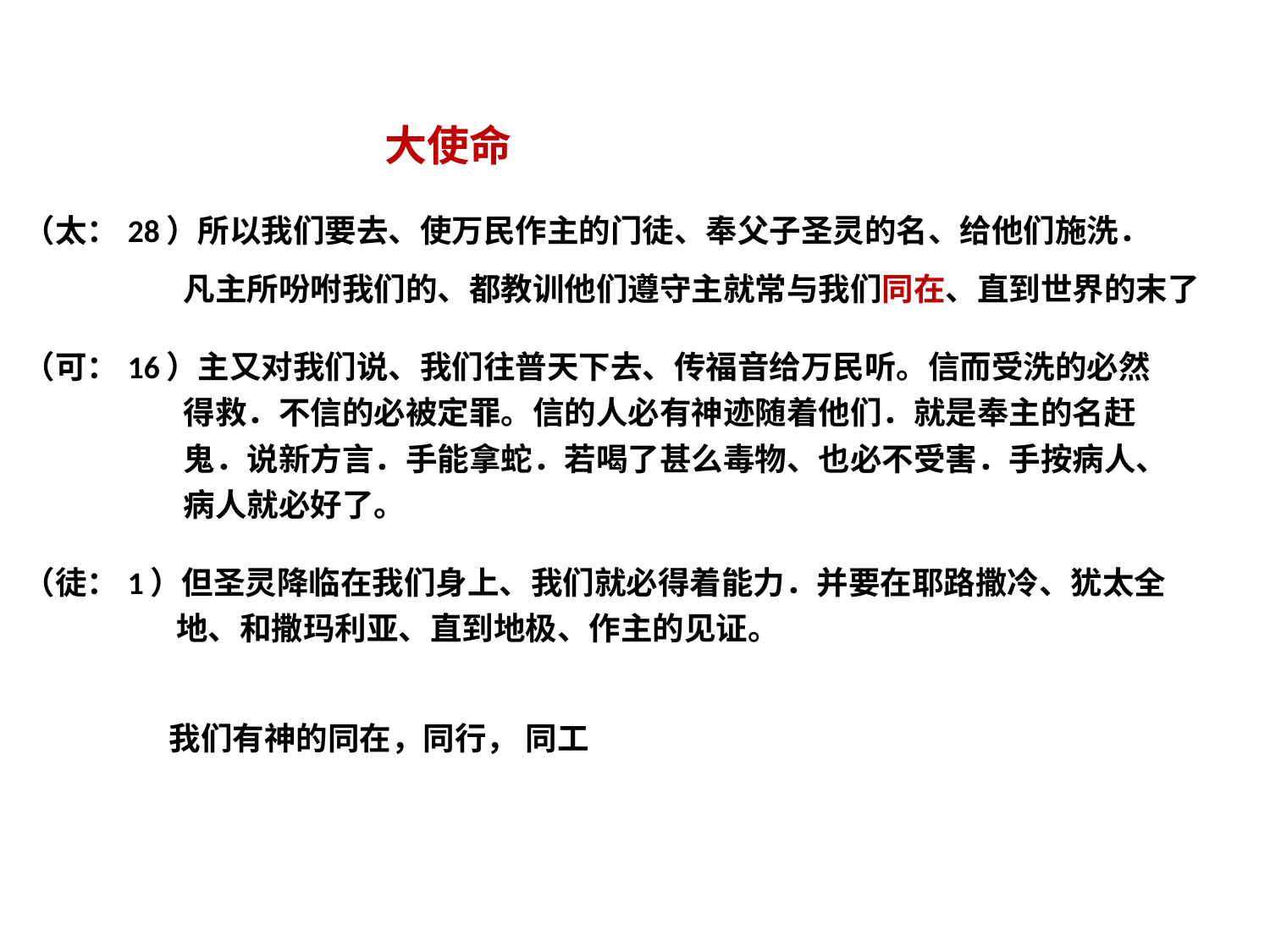

| 大使命 （太：28）所以我们要去、使万民作主的门徒、奉父子圣灵的名、给他们施洗． |
| --- |
| 凡主所吩咐我们的、都教训他们遵守主就常与我们同在、直到世界的末了 （可：16）主又对我们说、我们往普天下去、传福音给万民听。信而受洗的必然 得救．不信的必被定罪。信的人必有神迹随着他们．就是奉主的名赶 鬼．说新方言．手能拿蛇．若喝了甚么毒物、也必不受害．手按病人、 病人就必好了。 （徒：1）但圣灵降临在我们身上、我们就必得着能力．并要在耶路撒冷、犹太全 地、和撒玛利亚、直到地极、作主的见证。 我们有神的同在，同行， 同工 |